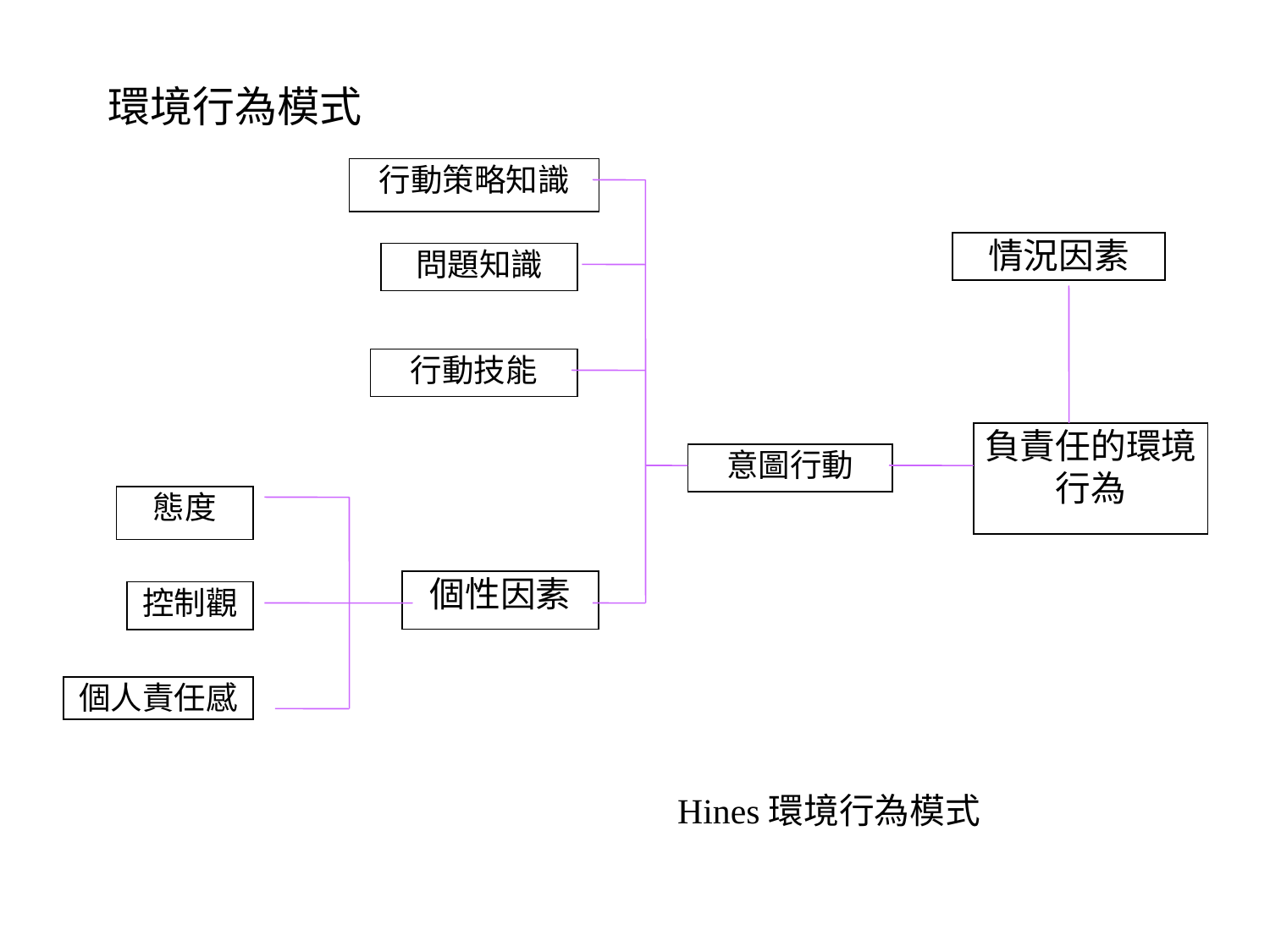

環境行為模式
行動策略知識

情況因素
問題知識

行動技能

負責任的環境行為
意圖行動

態度

個性因素
控制觀

個人責任感

 Hines環境行為模式
2012/8/25
12